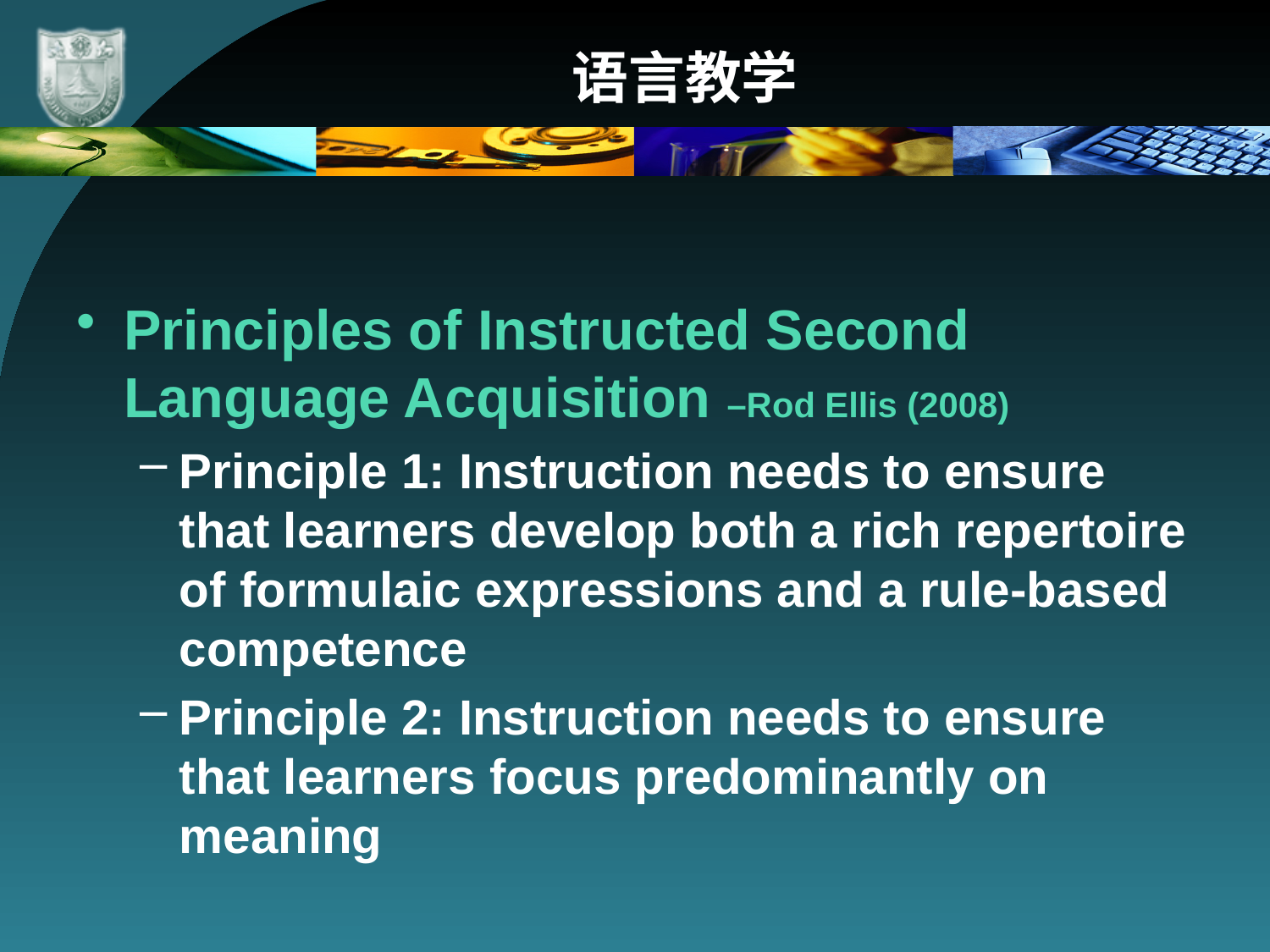

# 语言教学
Principles of Instructed Second Language Acquisition –Rod Ellis (2008)
Principle 1: Instruction needs to ensure that learners develop both a rich repertoire of formulaic expressions and a rule-based competence
Principle 2: Instruction needs to ensure that learners focus predominantly on meaning